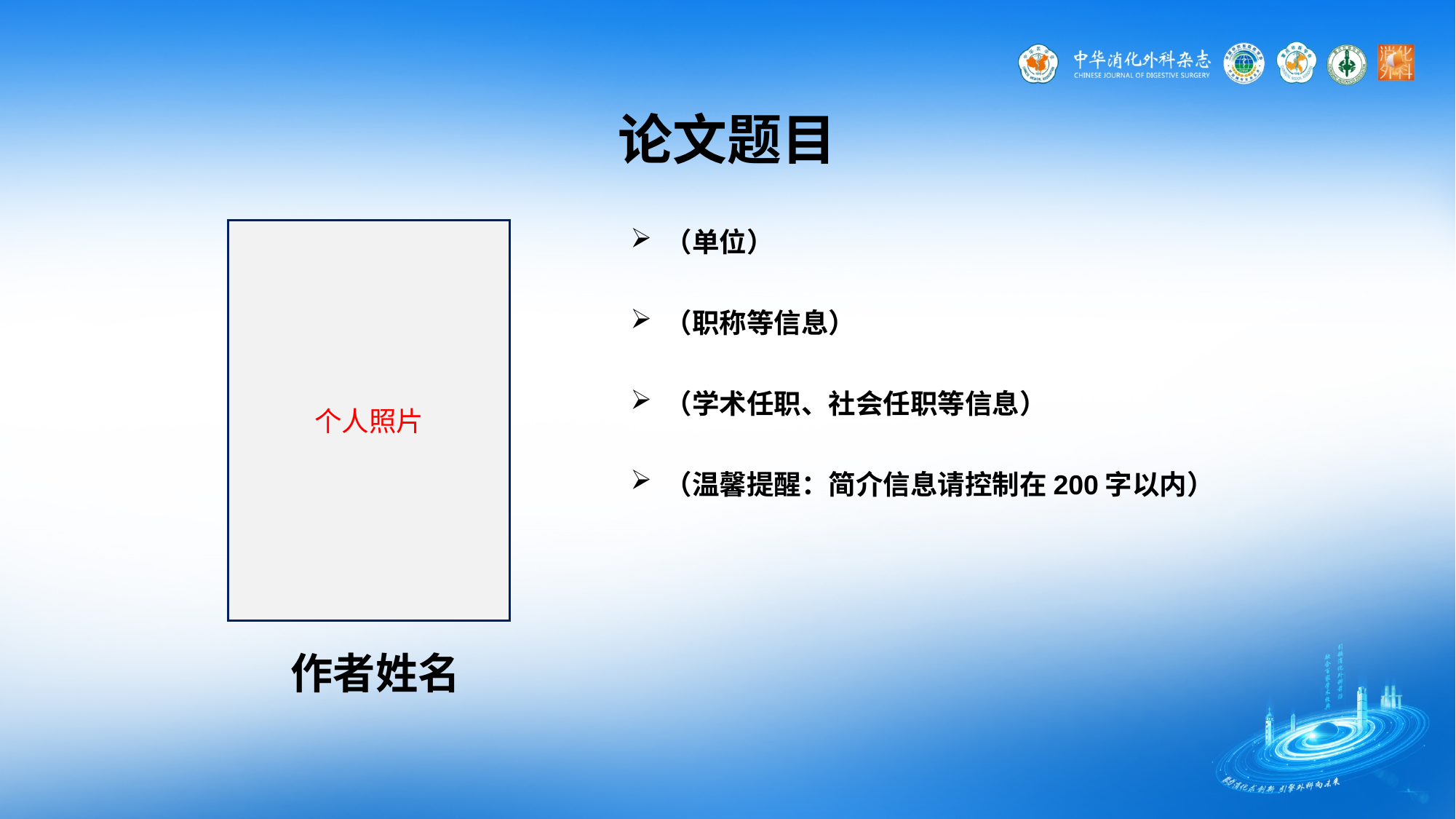

# 论文题目
（单位）
（职称等信息）
（学术任职、社会任职等信息）
（温馨提醒：简介信息请控制在200字以内）
个人照片
作者姓名